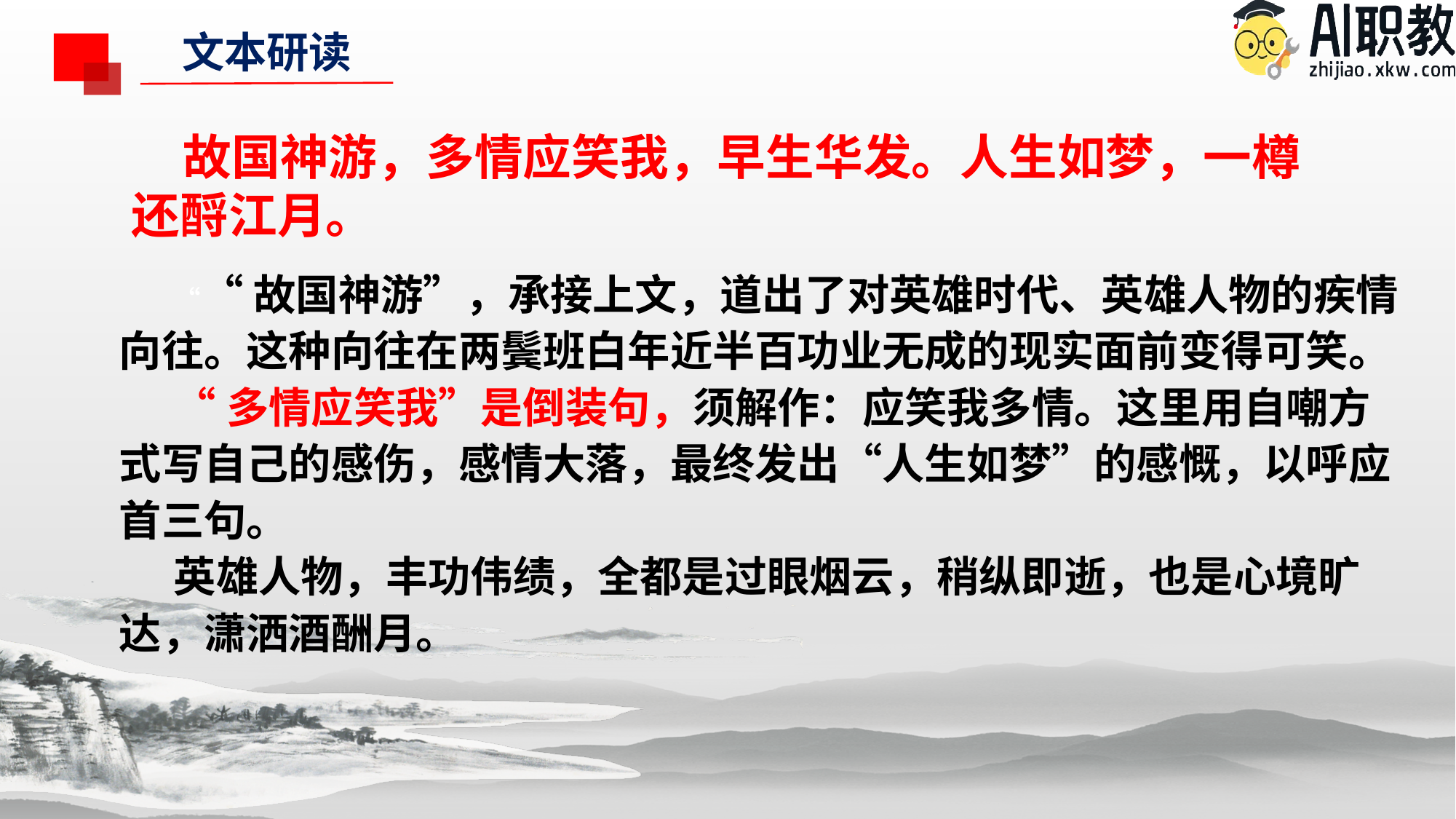

文本研读

    故国神游，多情应笑我，早生华发。人生如梦，一樽还酹江月。
““故国神游”，承接上文，道出了对英雄时代、英雄人物的疾情向往。这种向往在两鬓班白年近半百功业无成的现实面前变得可笑。
“多情应笑我”是倒装句，须解作：应笑我多情。这里用自嘲方式写自己的感伤，感情大落，最终发出“人生如梦”的感慨，以呼应首三句。
英雄人物，丰功伟绩，全都是过眼烟云，稍纵即逝，也是心境旷达，潇洒酒酬月。